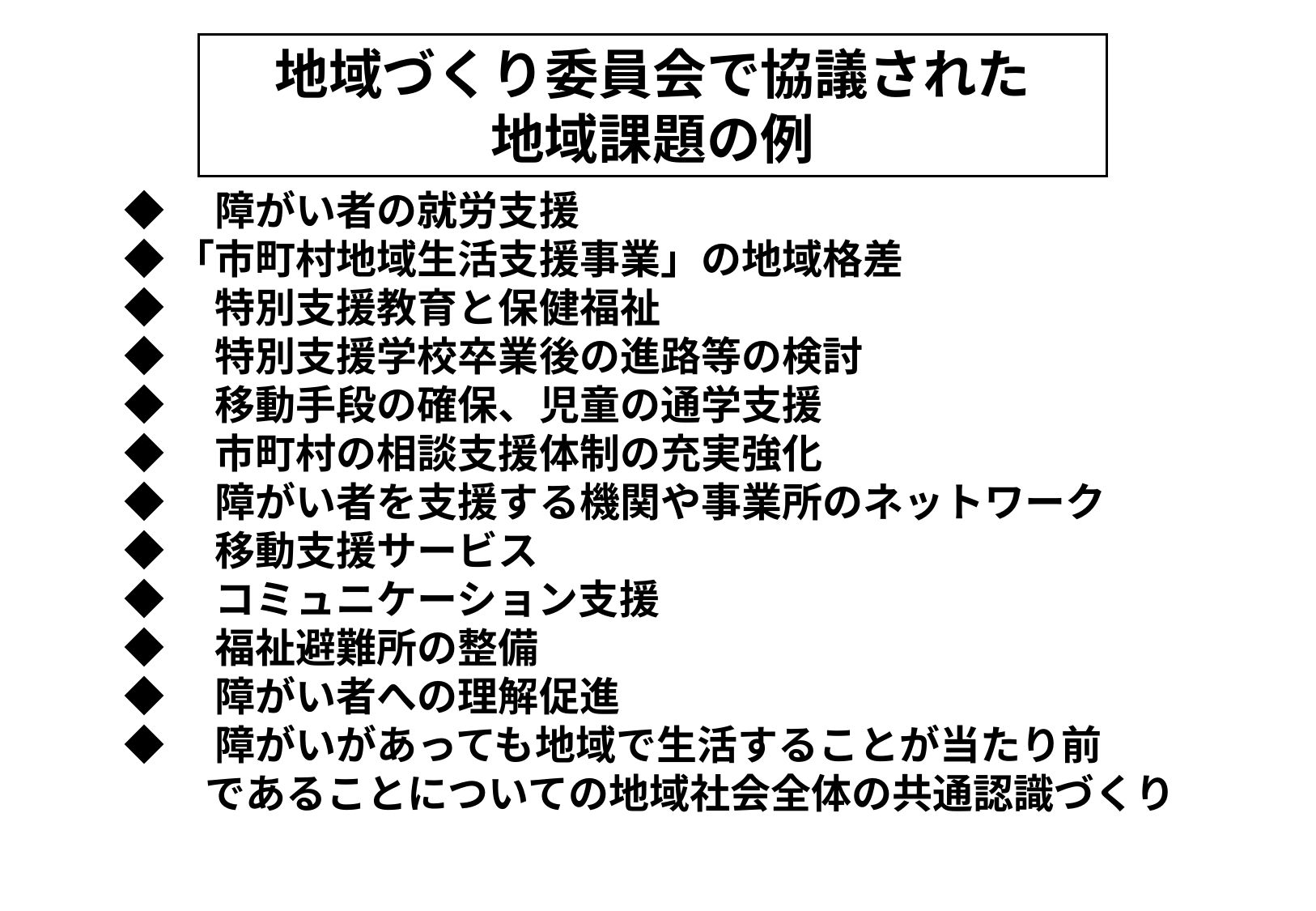

地域づくり委員会で協議された
地域課題の例

◆　障がい者の就労支援
◆「市町村地域生活支援事業」の地域格差
◆　特別支援教育と保健福祉
◆　特別支援学校卒業後の進路等の検討
◆　移動手段の確保、児童の通学支援
◆　市町村の相談支援体制の充実強化
◆　障がい者を支援する機関や事業所のネットワーク
◆　移動支援サービス
◆　コミュニケーション支援
◆　福祉避難所の整備
◆　障がい者への理解促進
◆　障がいがあっても地域で生活することが当たり前
　　であることについての地域社会全体の共通認識づくり